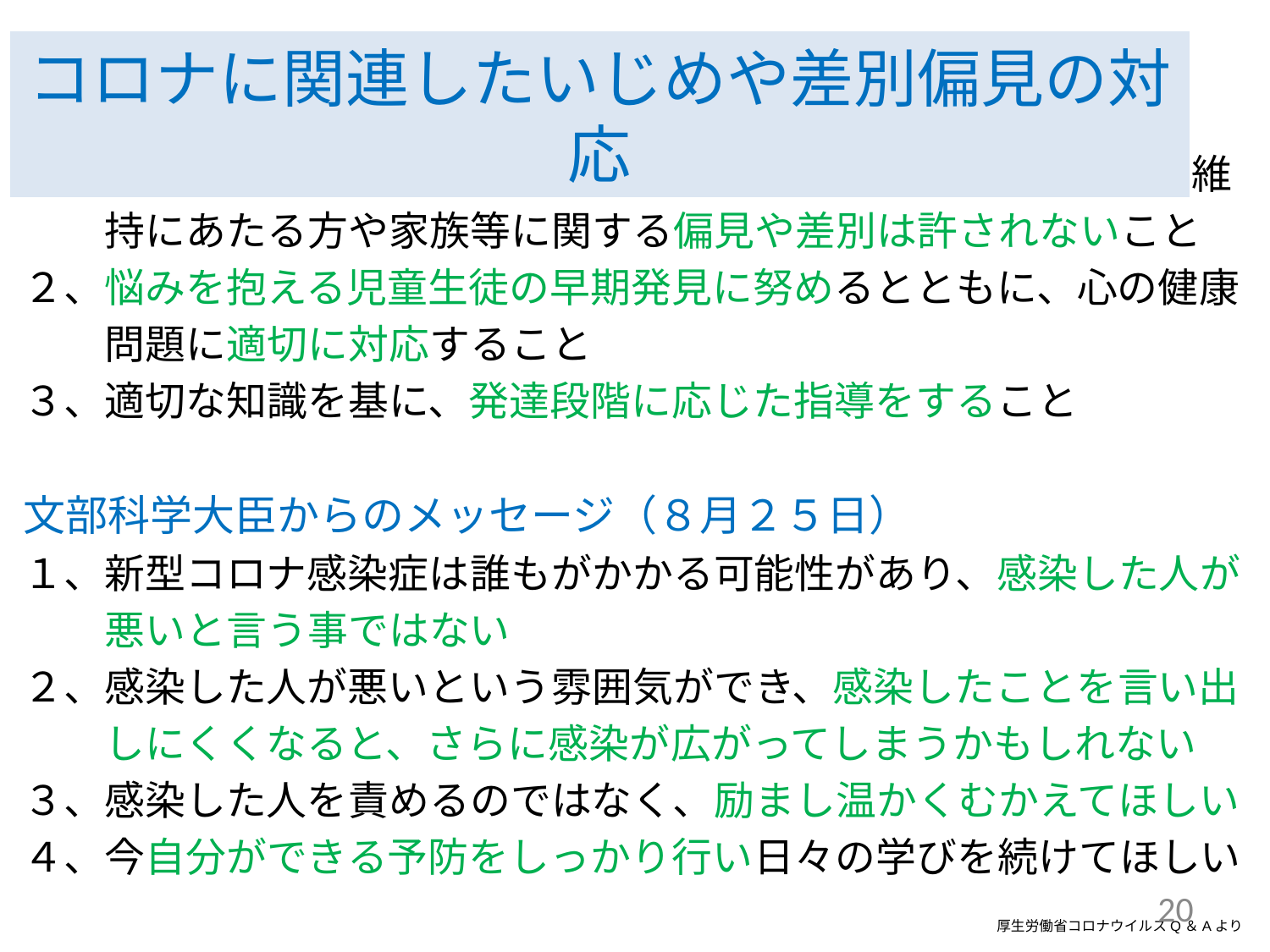

コロナに関連したいじめや差別偏見の対応
1、感染者、濃厚接触者等とその家族、医療従事者や社会機能の維
　　持にあたる方や家族等に関する偏見や差別は許されないこと
２、悩みを抱える児童生徒の早期発見に努めるとともに、心の健康
　　問題に適切に対応すること
３、適切な知識を基に、発達段階に応じた指導をすること

文部科学大臣からのメッセージ（８月２５日）
１、新型コロナ感染症は誰もがかかる可能性があり、感染した人が
　　悪いと言う事ではない
２、感染した人が悪いという雰囲気ができ、感染したことを言い出
　　しにくくなると、さらに感染が広がってしまうかもしれない
３、感染した人を責めるのではなく、励まし温かくむかえてほしい
４、今自分ができる予防をしっかり行い日々の学びを続けてほしい
　　　　　　　　　　　　　　　　　　　　　　　厚生労働省コロナウイルスQ＆Aより

20